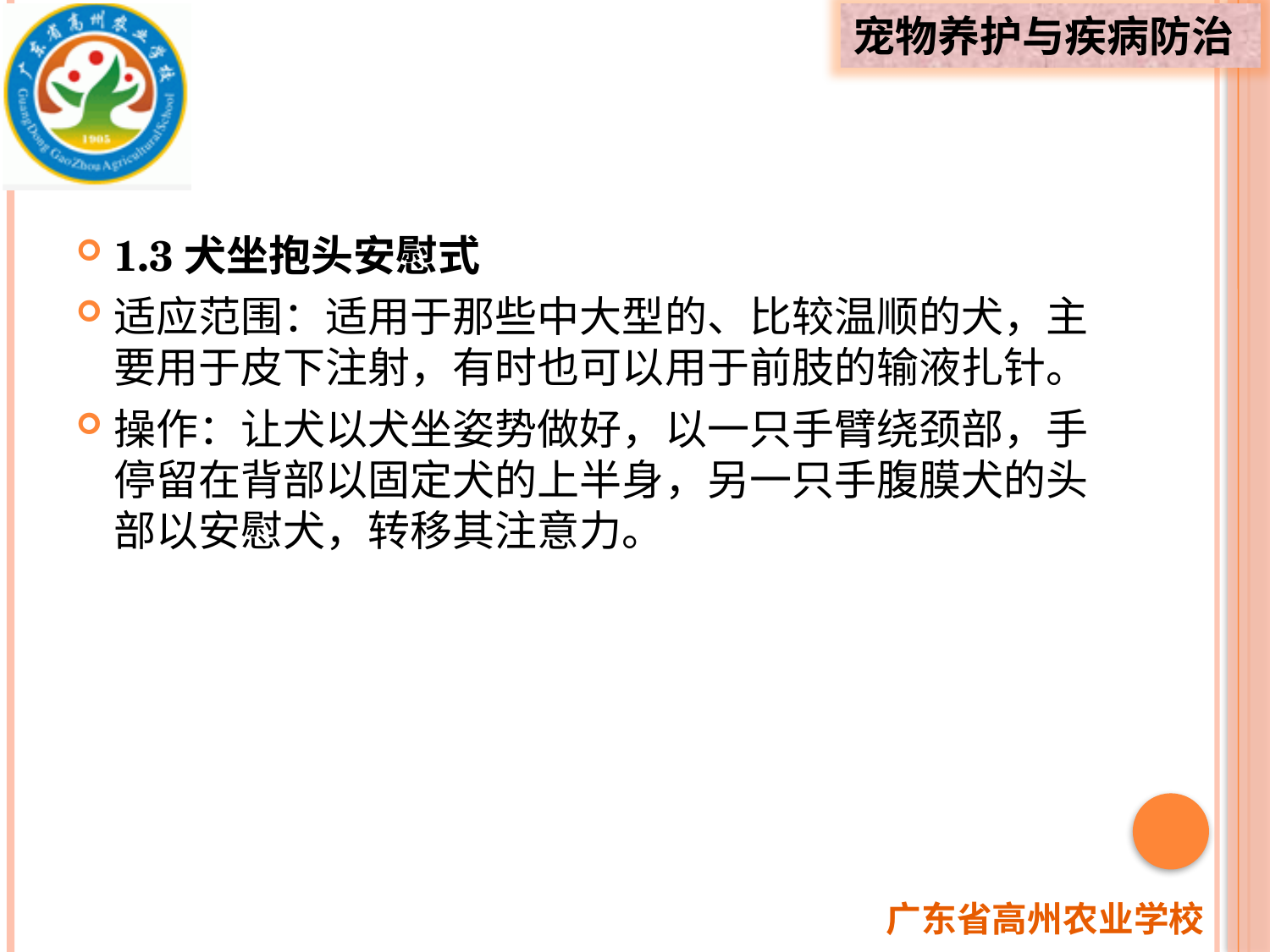

1.3犬坐抱头安慰式
适应范围：适用于那些中大型的、比较温顺的犬，主要用于皮下注射，有时也可以用于前肢的输液扎针。
操作：让犬以犬坐姿势做好，以一只手臂绕颈部，手停留在背部以固定犬的上半身，另一只手腹膜犬的头部以安慰犬，转移其注意力。